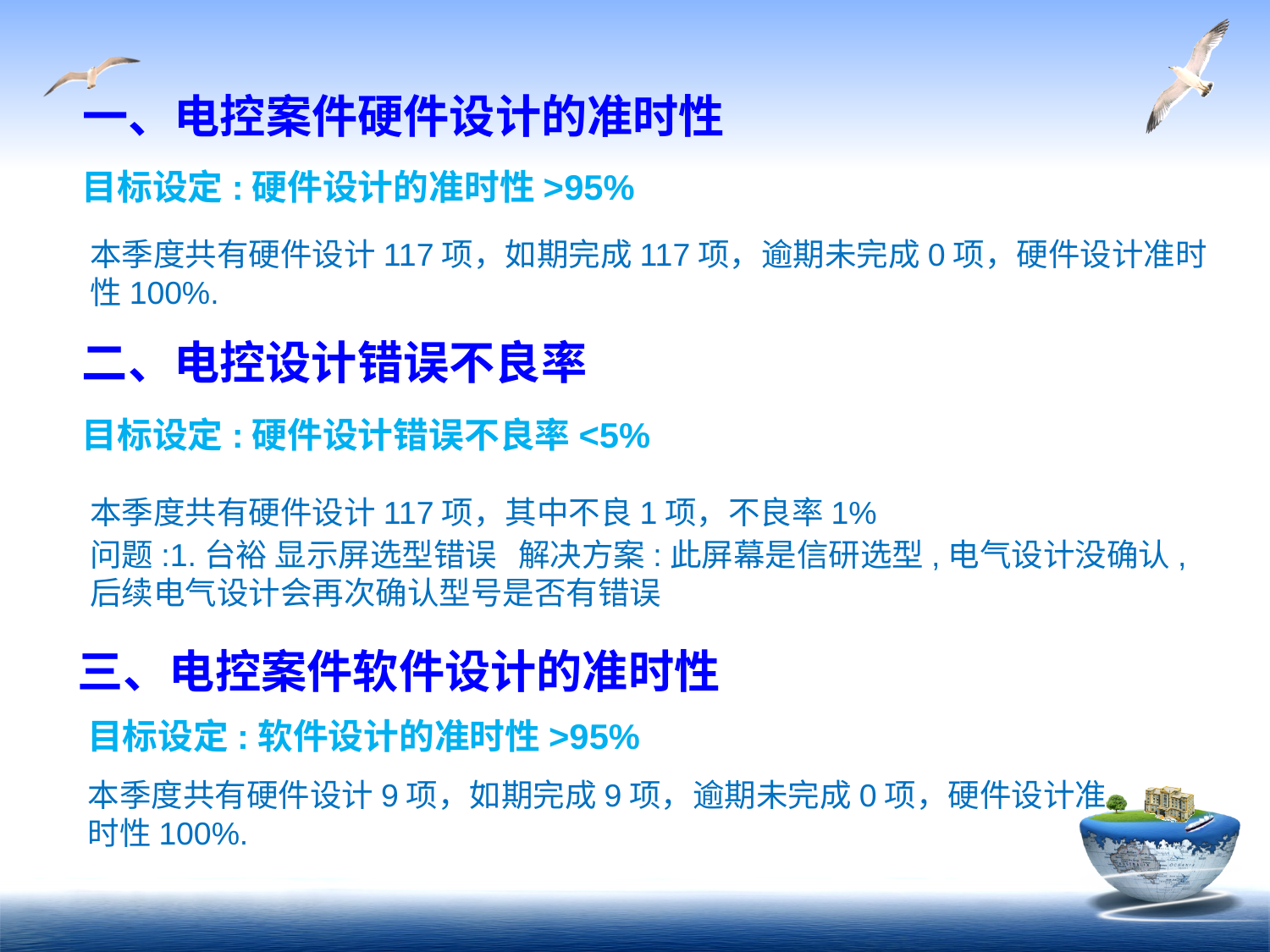

# 一、电控案件硬件设计的准时性
目标设定:硬件设计的准时性>95%
本季度共有硬件设计117项，如期完成117项，逾期未完成0项，硬件设计准时性100%.
二、电控设计错误不良率
目标设定:硬件设计错误不良率<5%
本季度共有硬件设计117项，其中不良1项，不良率1%
问题:1.台裕 显示屏选型错误   解决方案:此屏幕是信研选型,电气设计没确认,后续电气设计会再次确认型号是否有错误
三、电控案件软件设计的准时性
目标设定:软件设计的准时性>95%
本季度共有硬件设计9项，如期完成9项，逾期未完成0项，硬件设计准时性100%.